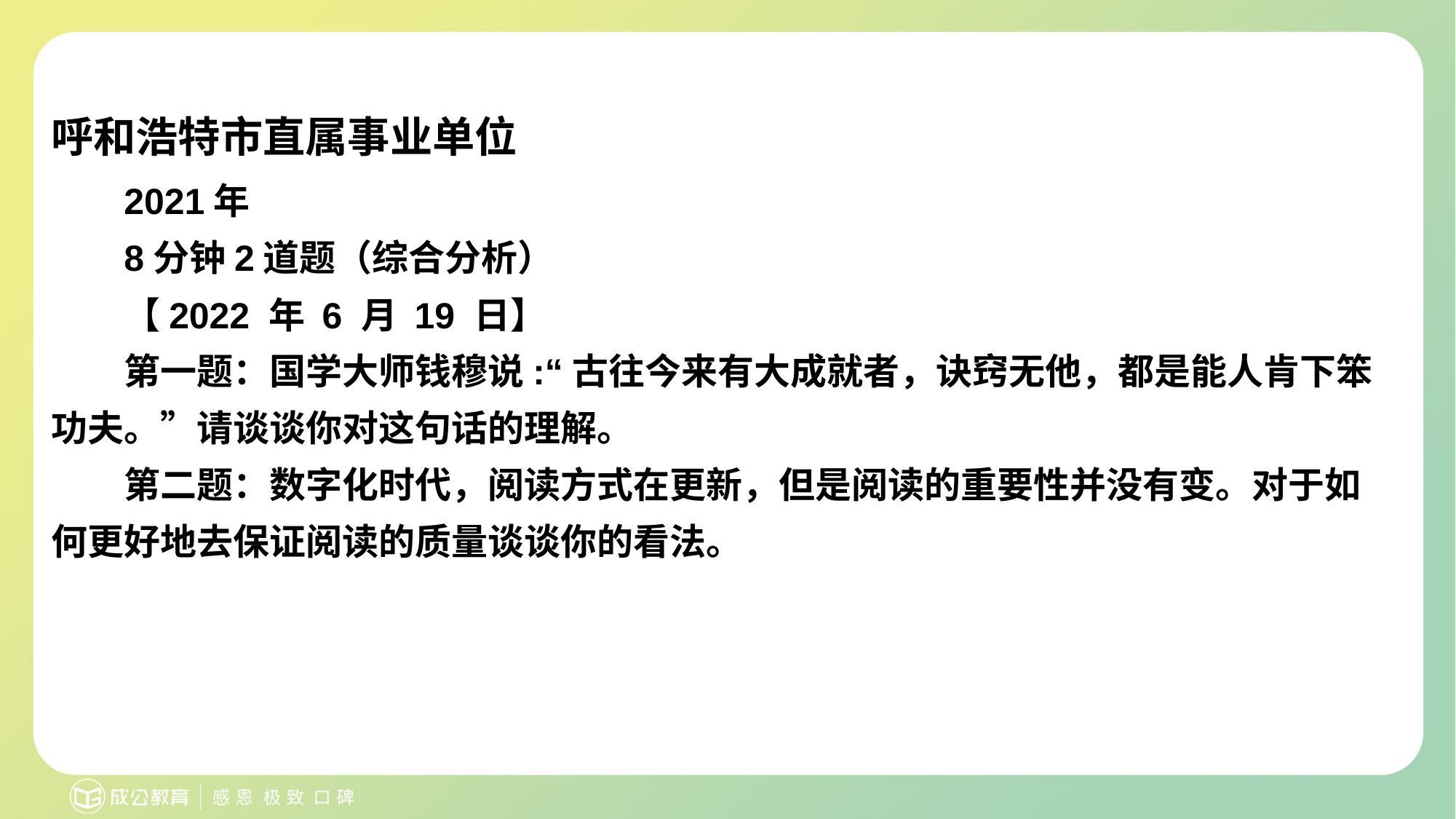

# 呼和浩特市直属事业单位
2021年
8分钟2道题（综合分析）
【2022 年 6 月 19 日】
第一题：国学大师钱穆说:“古往今来有大成就者，诀窍无他，都是能人肯下笨功夫。”请谈谈你对这句话的理解。
第二题：数字化时代，阅读方式在更新，但是阅读的重要性并没有变。对于如何更好地去保证阅读的质量谈谈你的看法。